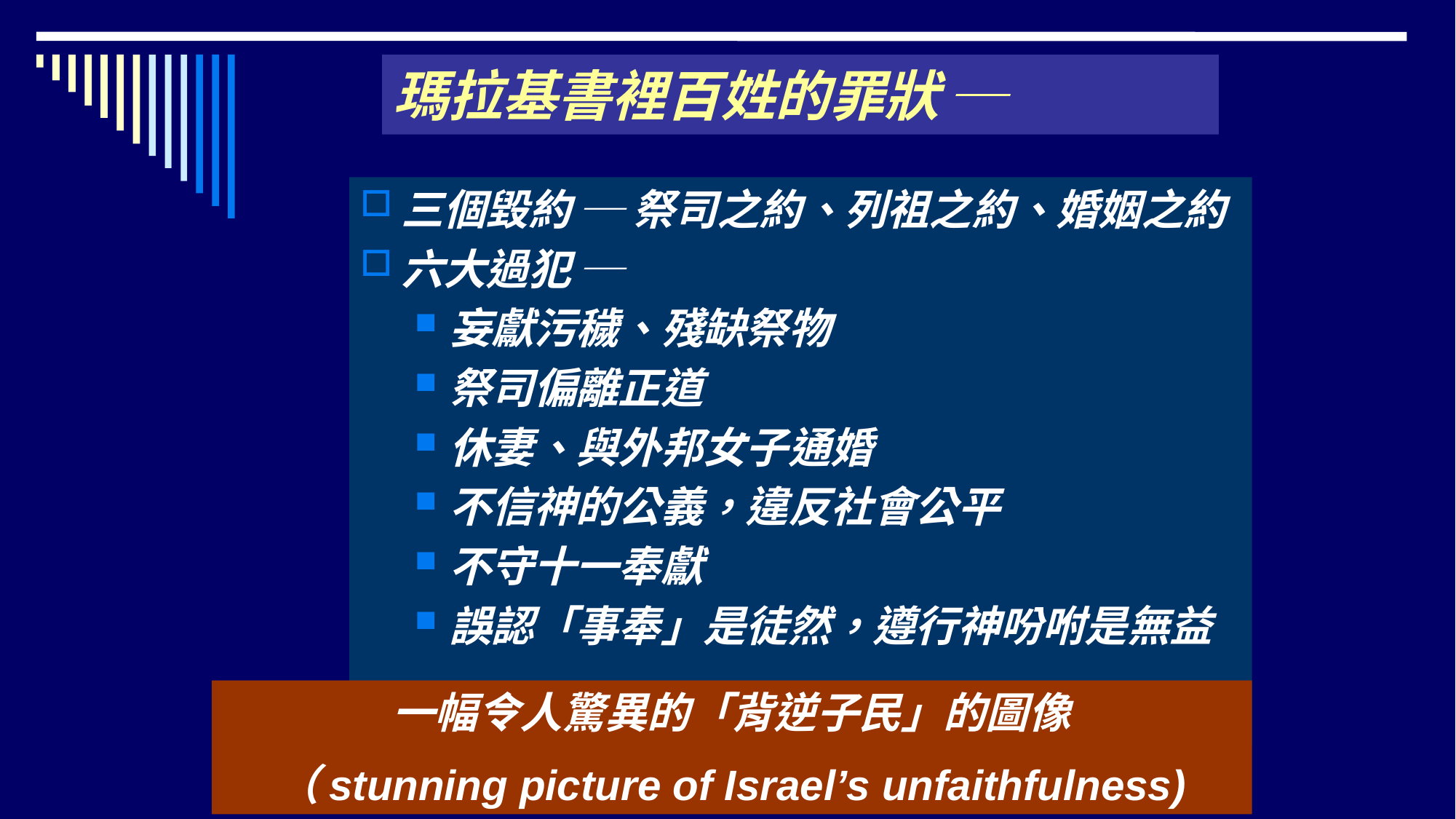

# 瑪拉基書裡百姓的罪狀 ─
三個毀約 ─ 祭司之約、列祖之約、婚姻之約
六大過犯 ─
妄獻污穢、殘缺祭物
祭司偏離正道
休妻、與外邦女子通婚
不信神的公義，違反社會公平
不守十一奉獻
誤認「事奉」是徒然，遵行神吩咐是無益

一幅令人驚異的「背逆子民」的圖像
（stunning picture of Israel’s unfaithfulness)